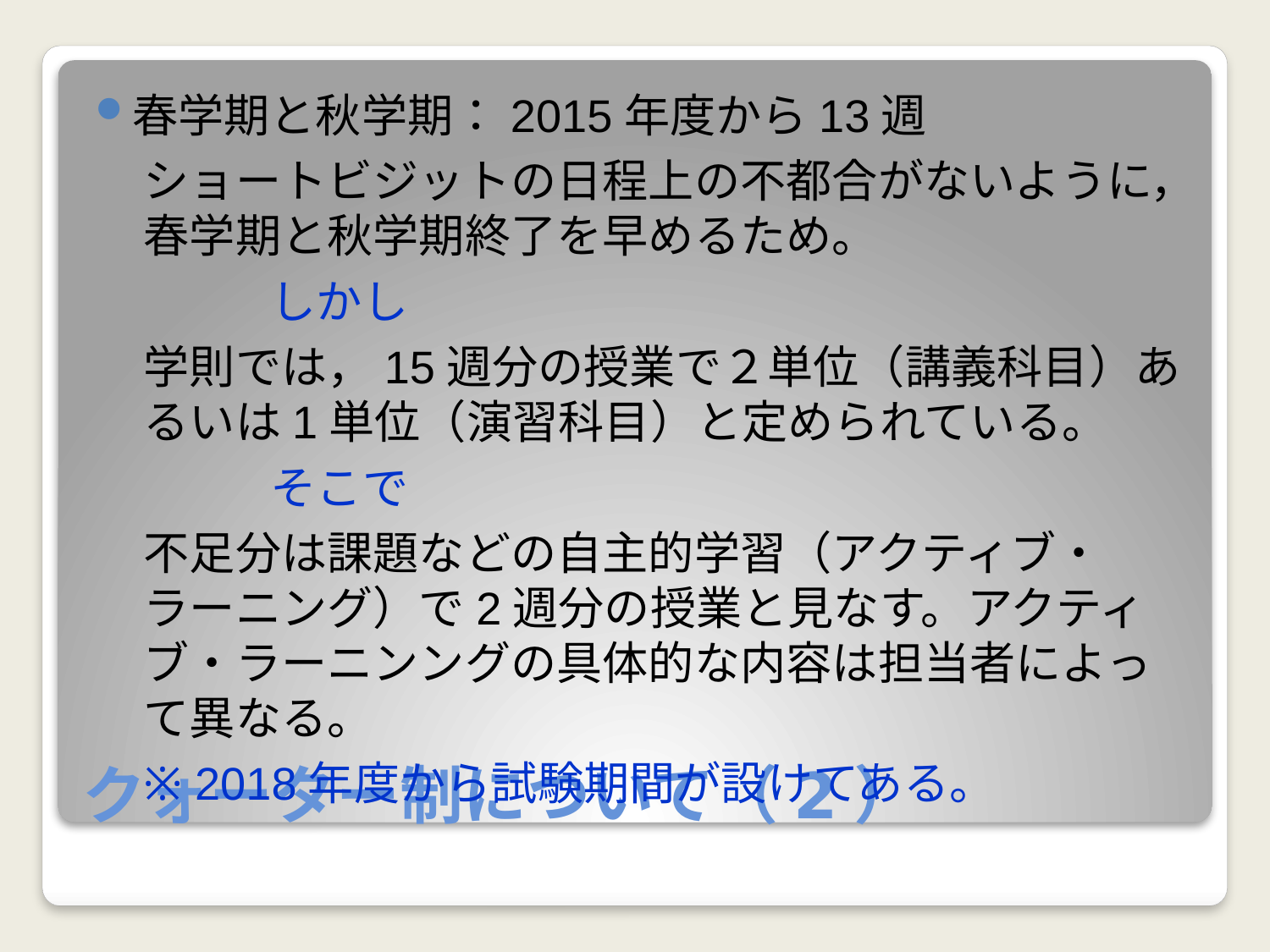

春学期と秋学期：2015年度から13週
ショートビジットの日程上の不都合がないように，春学期と秋学期終了を早めるため。
	しかし
学則では，15週分の授業で２単位（講義科目）あるいは1単位（演習科目）と定められている。
	そこで
不足分は課題などの自主的学習（アクティブ・ラーニング）で2週分の授業と見なす。アクティブ・ラーニンングの具体的な内容は担当者によって異なる。
※ 2018年度から試験期間が設けてある。
# クォーター制について（2）